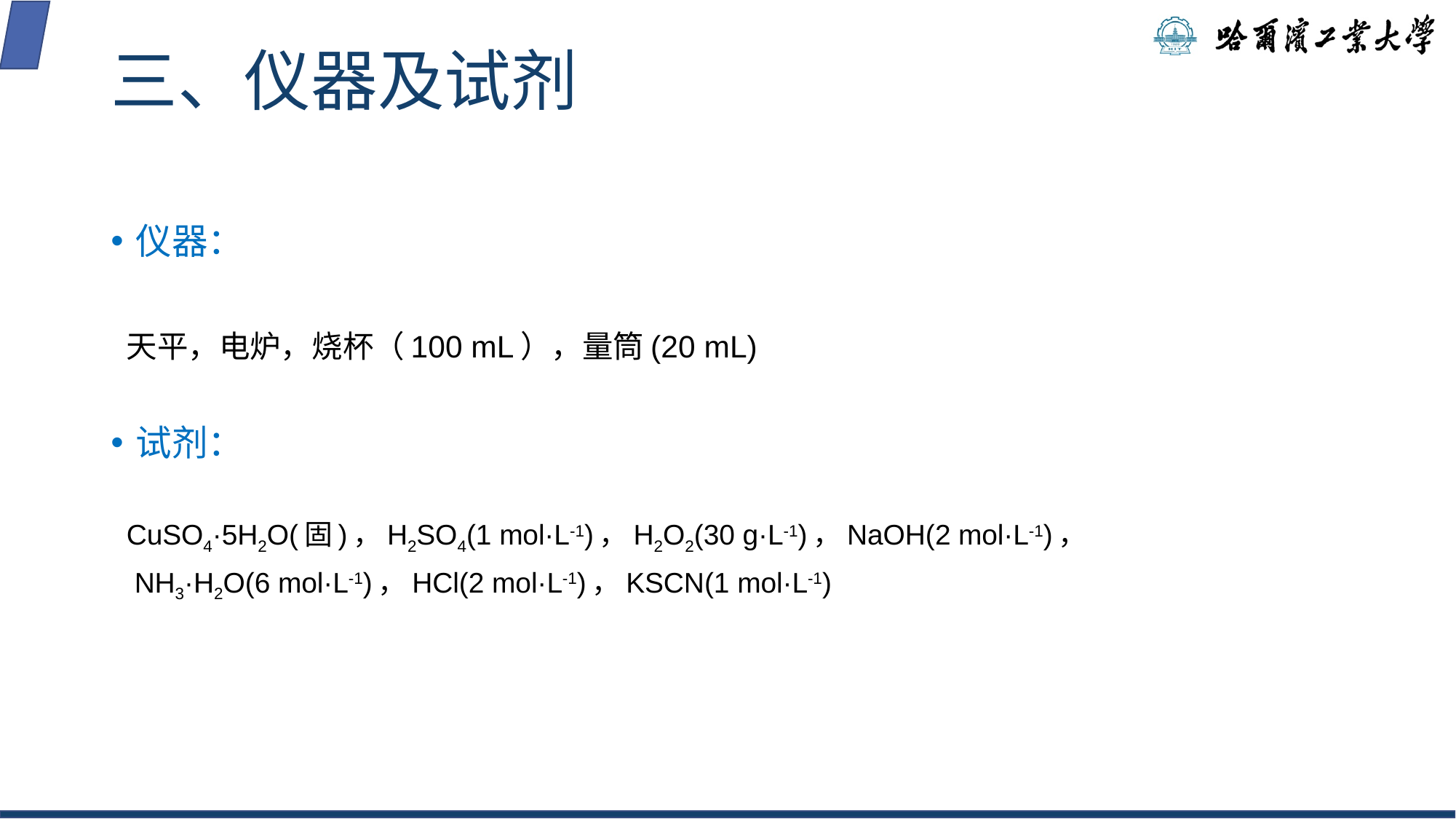

# 三、仪器及试剂
仪器：

 天平，电炉，烧杯（100 mL），量筒(20 mL)

试剂：

  CuSO4·5H2O(固)，H2SO4(1 mol·L-1)，H2O2(30 g·L-1)，NaOH(2 mol·L-1)，
   NH3·H2O(6 mol·L-1)，HCl(2 mol·L-1)，KSCN(1 mol·L-1)